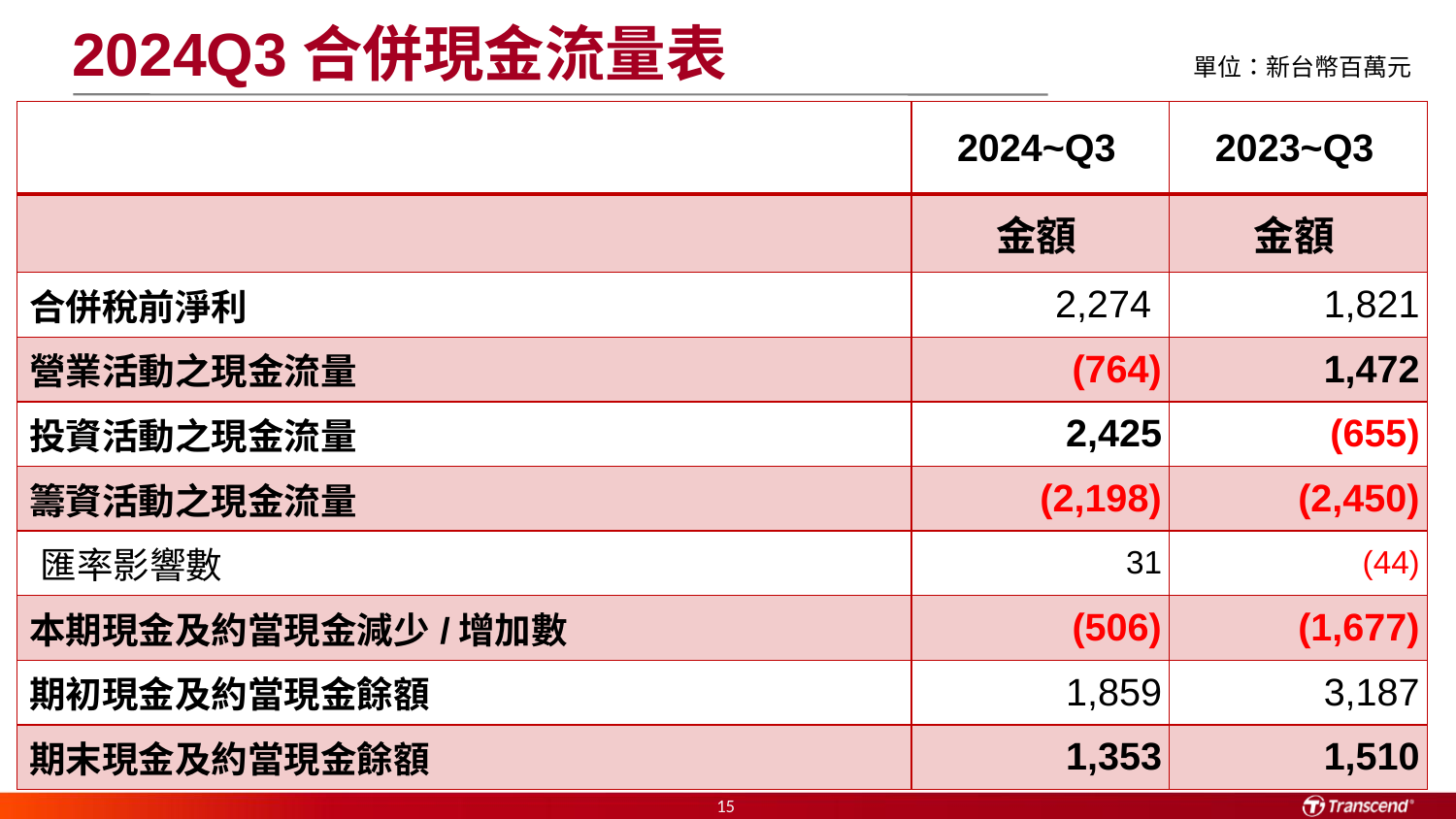

2024Q3合併現金流量表
單位：新台幣百萬元
|  | 2024~Q3 | 2023~Q3 |
| --- | --- | --- |
|  | 金額 | 金額 |
| 合併稅前淨利 | 2,274 | 1,821 |
| 營業活動之現金流量 | (764) | 1,472 |
| 投資活動之現金流量 | 2,425 | (655) |
| 籌資活動之現金流量 | (2,198) | (2,450) |
| 匯率影響數 | 31 | (44) |
| 本期現金及約當現金減少/增加數 | (506) | (1,677) |
| 期初現金及約當現金餘額 | 1,859 | 3,187 |
| 期末現金及約當現金餘額 | 1,353 | 1,510 |
15